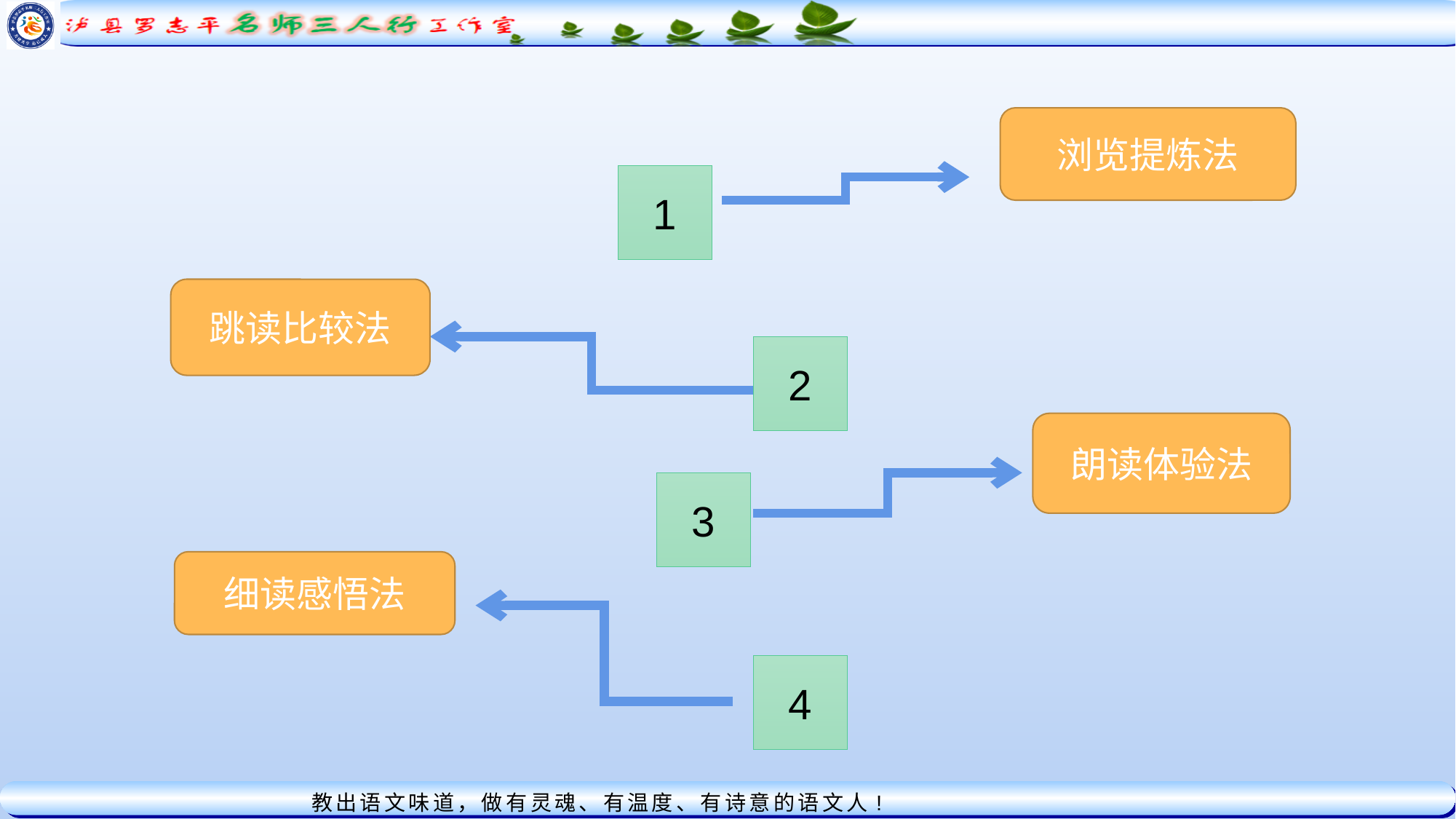

浏览提炼法
1
跳读比较法
2
朗读体验法
3
细读感悟法
4